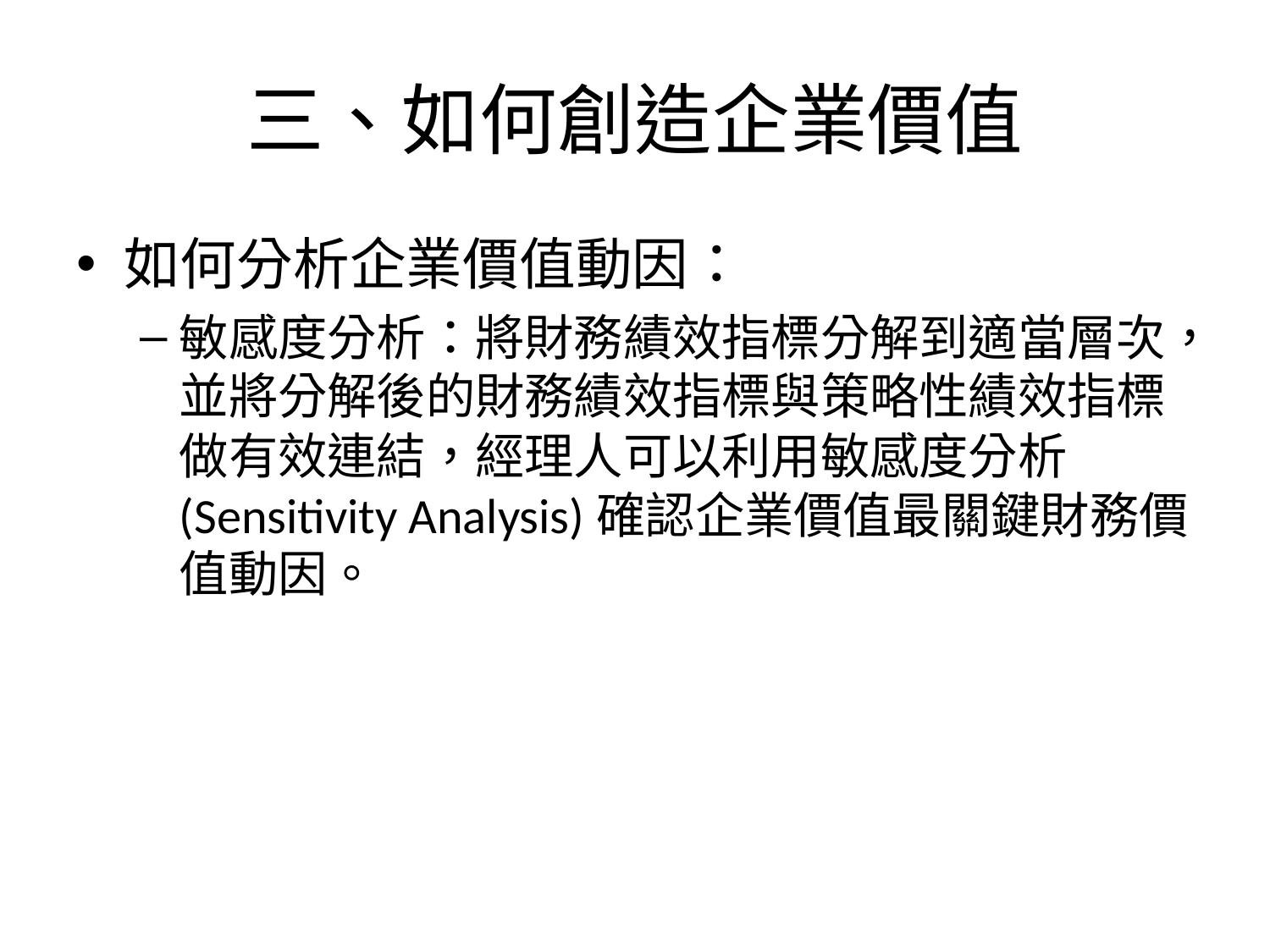

# 三、如何創造企業價值
如何分析企業價值動因：
敏感度分析：將財務績效指標分解到適當層次，並將分解後的財務績效指標與策略性績效指標做有效連結，經理人可以利用敏感度分析(Sensitivity Analysis)確認企業價值最關鍵財務價值動因。